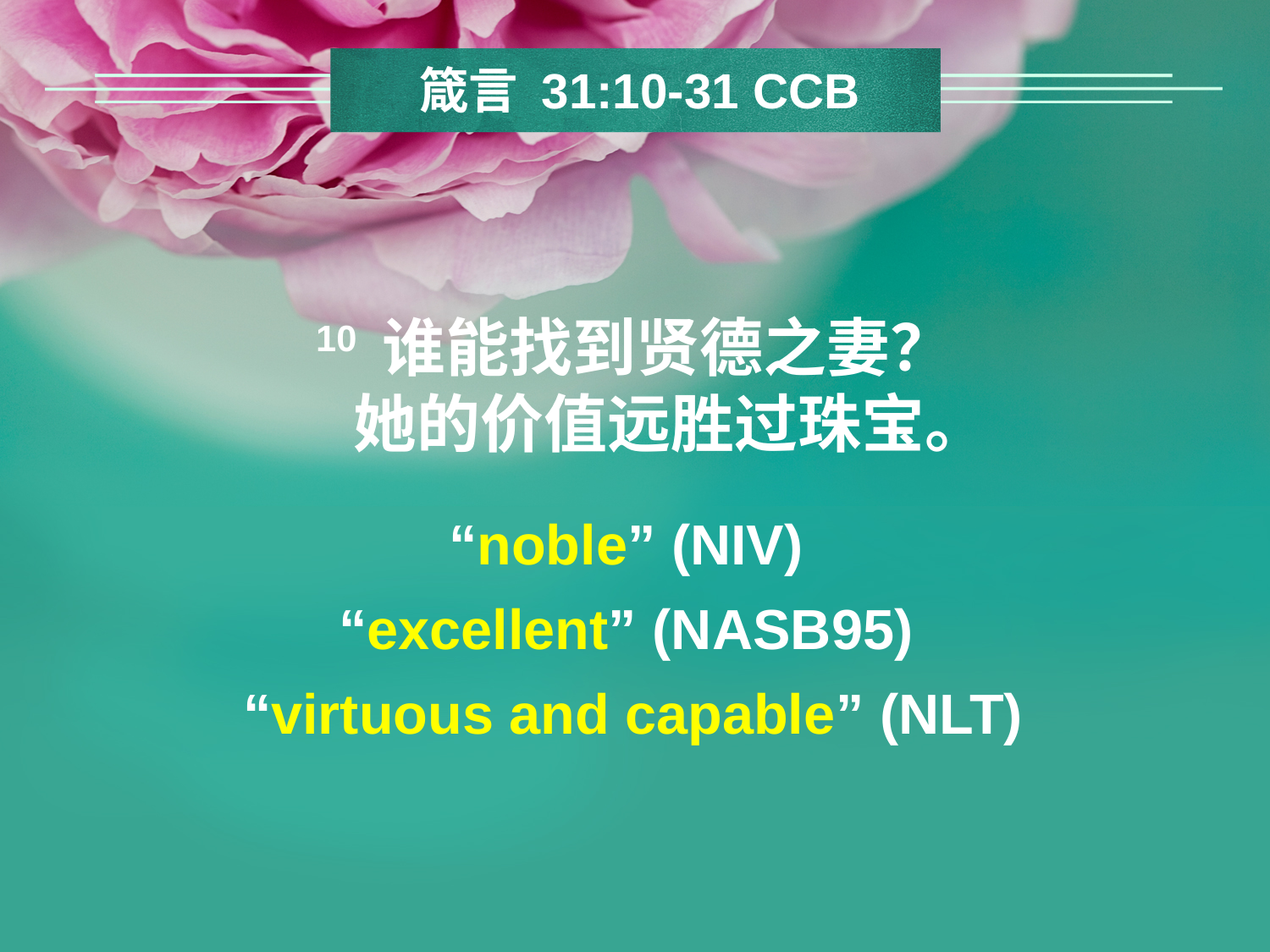

箴言 31:10-31 CCB
10 谁能找到贤德之妻？
    她的价值远胜过珠宝。
“noble” (NIV)
“excellent” (NASB95)
“virtuous and capable” (NLT)